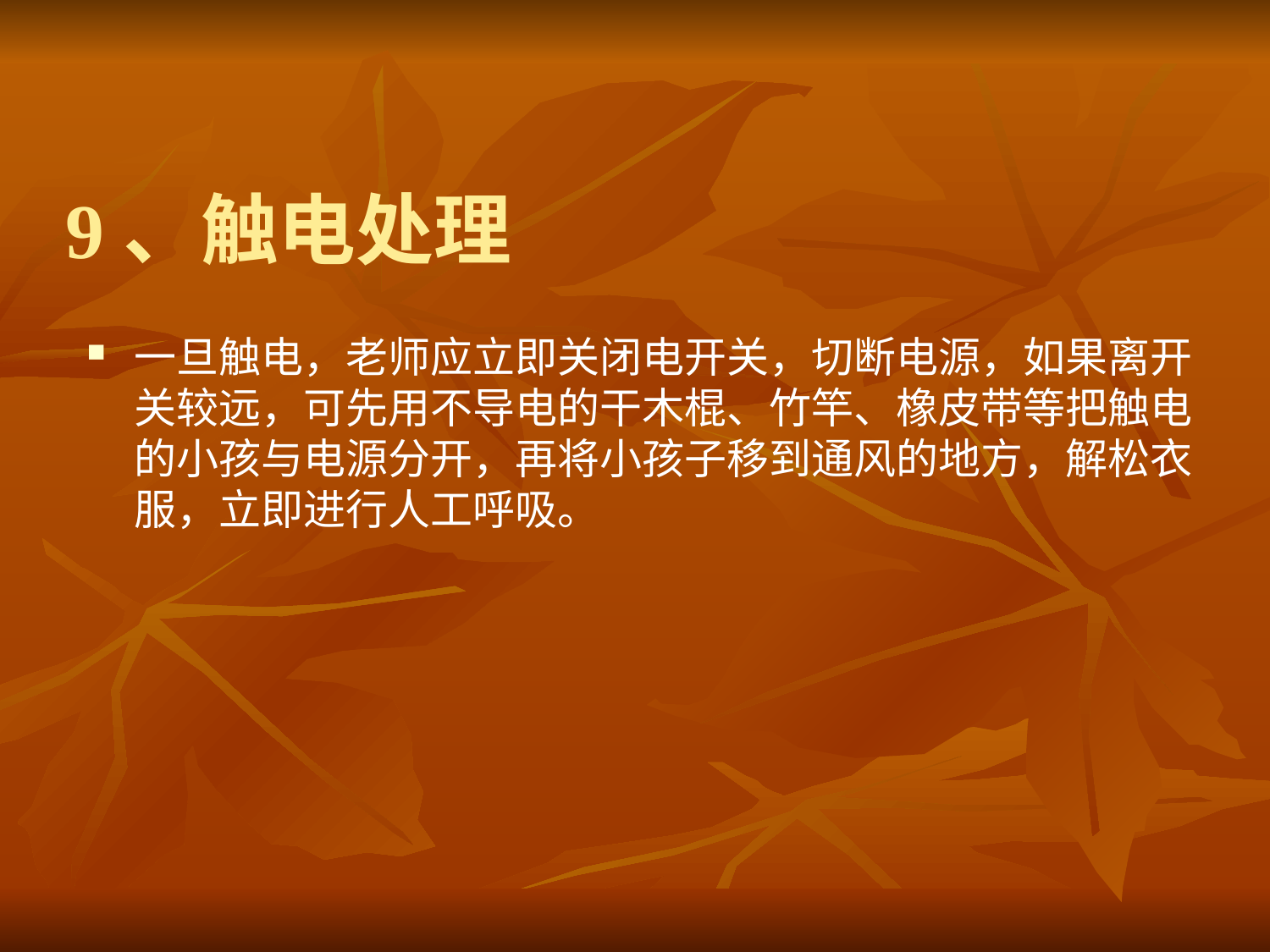

# 9、触电处理
一旦触电，老师应立即关闭电开关，切断电源，如果离开关较远，可先用不导电的干木棍、竹竿、橡皮带等把触电的小孩与电源分开，再将小孩子移到通风的地方，解松衣服，立即进行人工呼吸。